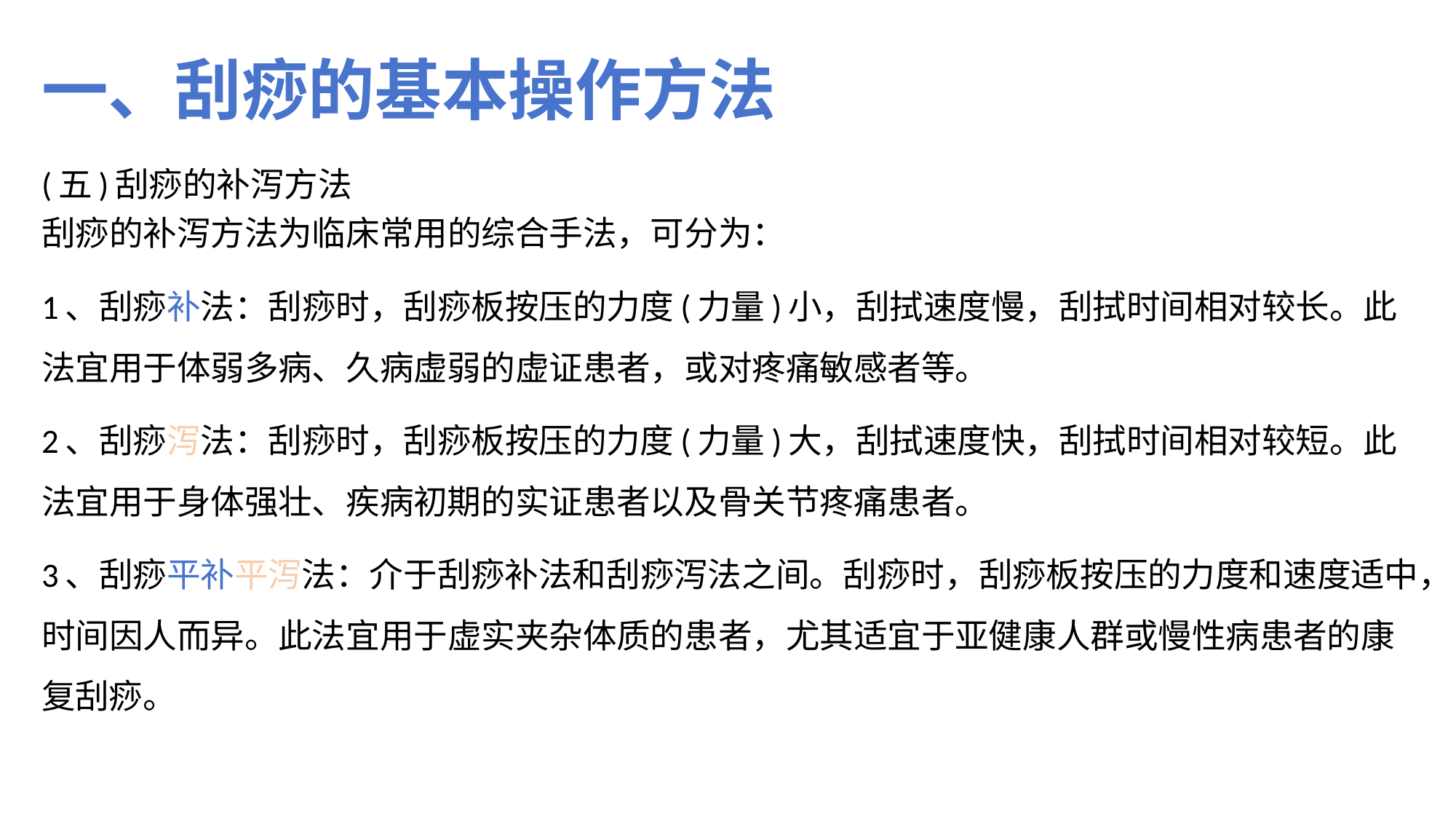

# 一、刮痧的基本操作方法
(五)刮痧的补泻方法
刮痧的补泻方法为临床常用的综合手法，可分为：
1、刮痧补法：刮痧时，刮痧板按压的力度(力量)小，刮拭速度慢，刮拭时间相对较长。此法宜用于体弱多病、久病虚弱的虚证患者，或对疼痛敏感者等。
2、刮痧泻法：刮痧时，刮痧板按压的力度(力量)大，刮拭速度快，刮拭时间相对较短。此法宜用于身体强壮、疾病初期的实证患者以及骨关节疼痛患者。
3、刮痧平补平泻法：介于刮痧补法和刮痧泻法之间。刮痧时，刮痧板按压的力度和速度适中，时间因人而异。此法宜用于虚实夹杂体质的患者，尤其适宜于亚健康人群或慢性病患者的康复刮痧。